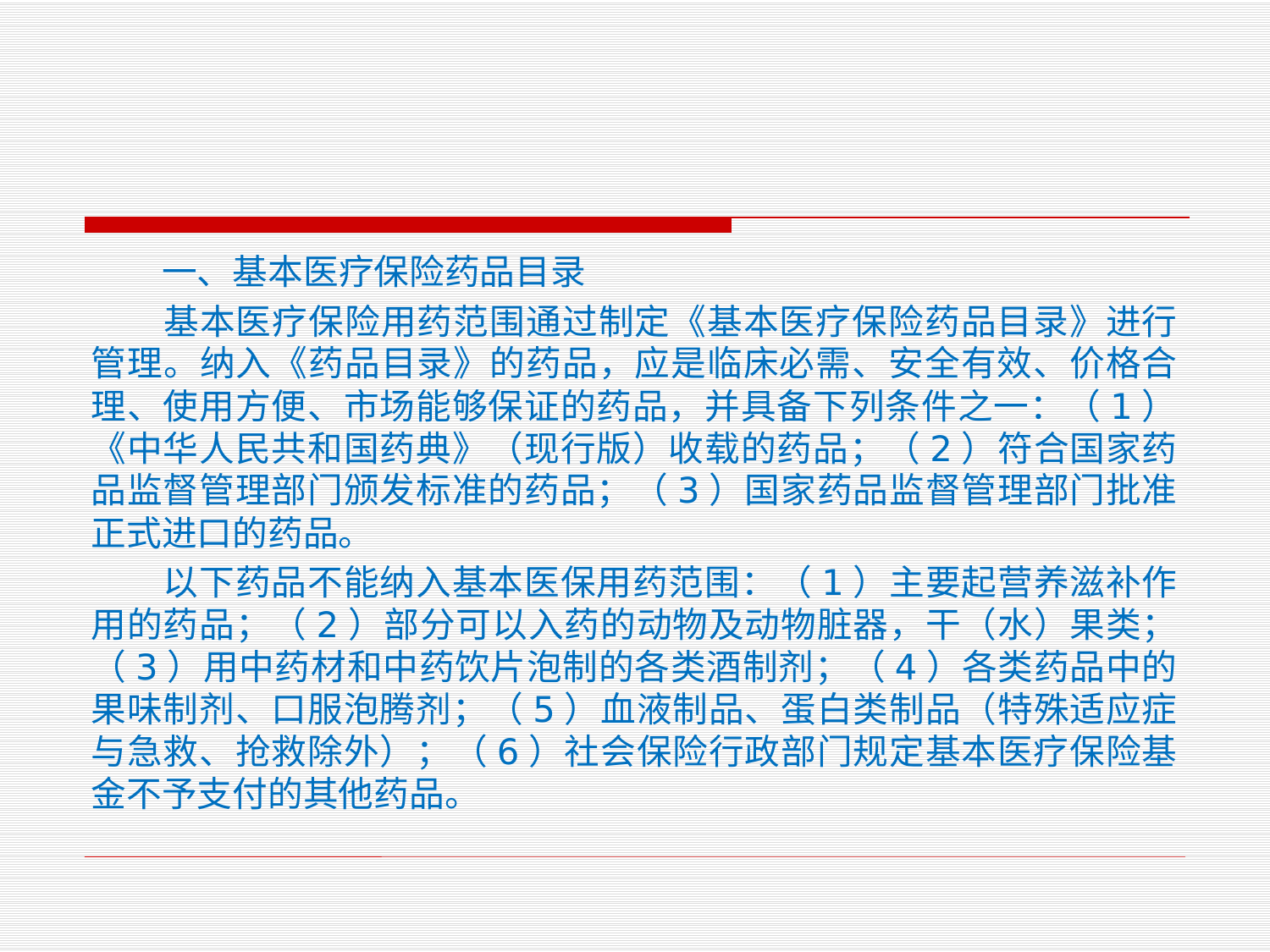

一、基本医疗保险药品目录
　　基本医疗保险用药范围通过制定《基本医疗保险药品目录》进行管理。纳入《药品目录》的药品，应是临床必需、安全有效、价格合理、使用方便、市场能够保证的药品，并具备下列条件之一：（1）《中华人民共和国药典》（现行版）收载的药品；（2）符合国家药品监督管理部门颁发标准的药品；（3）国家药品监督管理部门批准正式进口的药品。
　　以下药品不能纳入基本医保用药范围：（1）主要起营养滋补作用的药品；（2）部分可以入药的动物及动物脏器，干（水）果类；（3）用中药材和中药饮片泡制的各类酒制剂；（4）各类药品中的果味制剂、口服泡腾剂；（5）血液制品、蛋白类制品（特殊适应症与急救、抢救除外）；（6）社会保险行政部门规定基本医疗保险基金不予支付的其他药品。